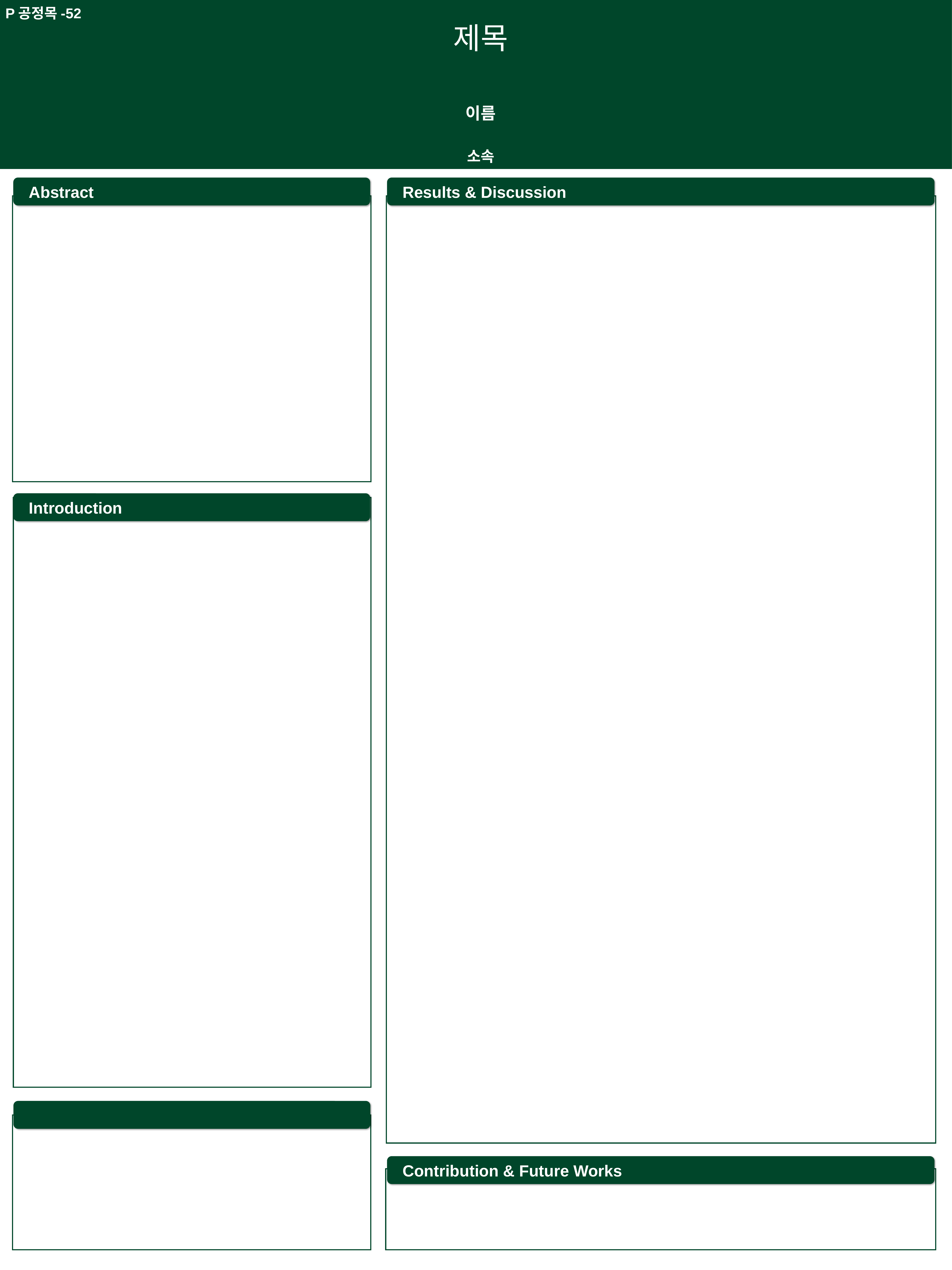

P공정목-52
제목

이름

소속
Abstract
Results & Discussion

Introduction

Contribution & Future Works